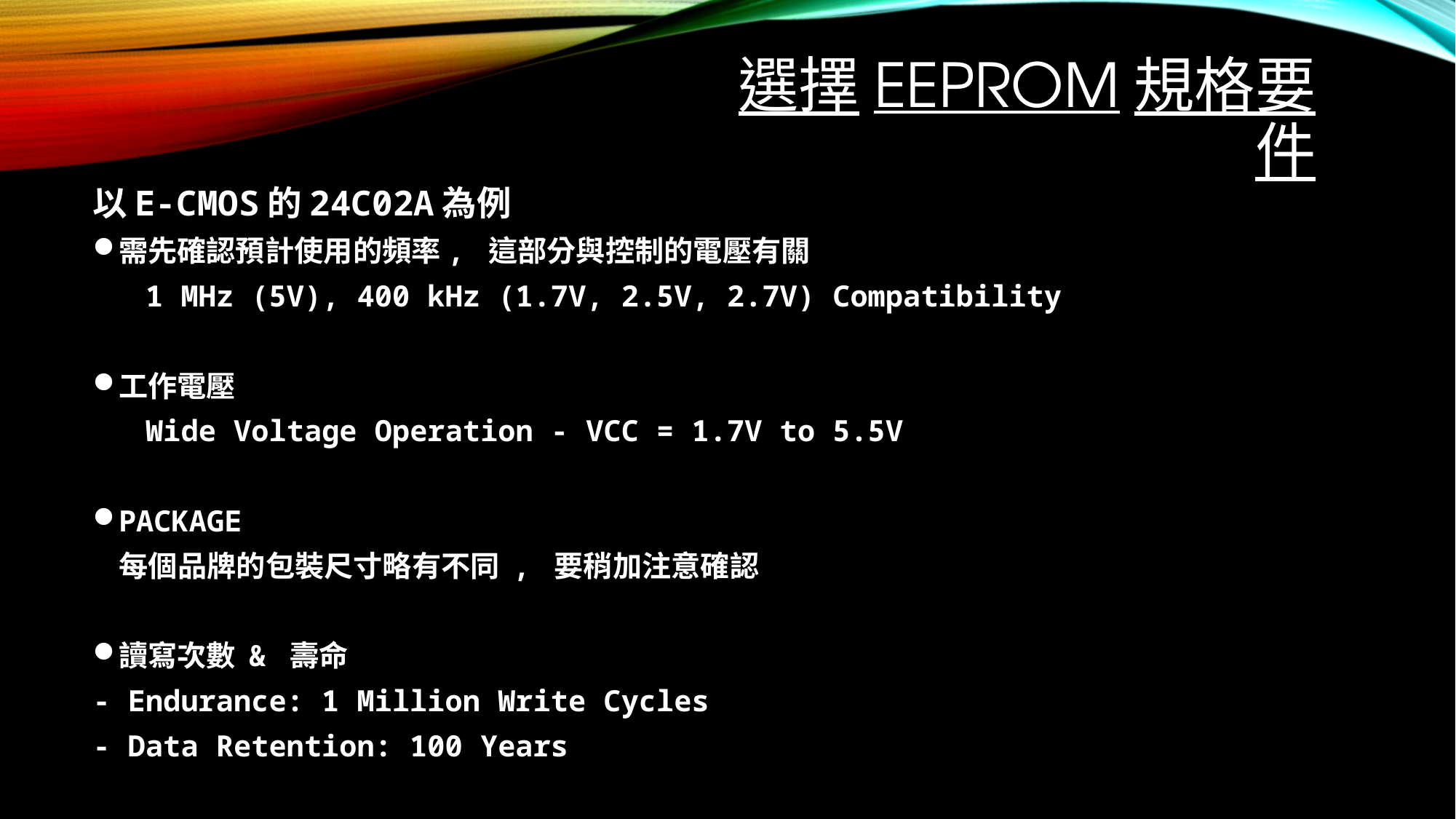

# 選擇eeprom規格要件
以E-CMOS的24C02A為例
需先確認預計使用的頻率, 這部分與控制的電壓有關
   1 MHz (5V), 400 kHz (1.7V, 2.5V, 2.7V) Compatibility

工作電壓
   Wide Voltage Operation - VCC = 1.7V to 5.5V

PACKAGE
   每個品牌的包裝尺寸略有不同 , 要稍加注意確認

讀寫次數 & 壽命
- Endurance: 1 Million Write Cycles
- Data Retention: 100 Years